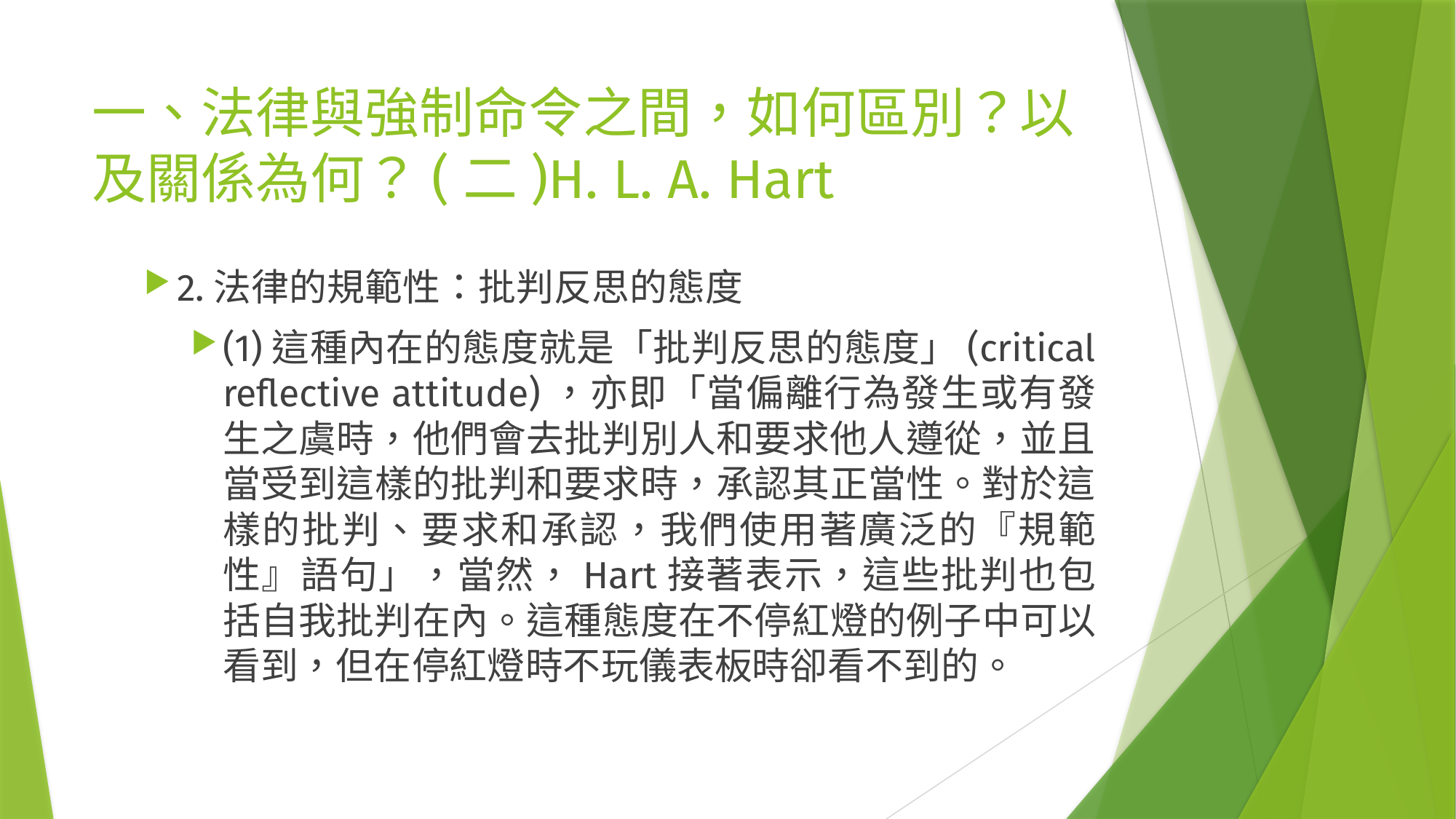

# 一、法律與強制命令之間，如何區別？以及關係為何？(二)H. L. A. Hart
2.法律的規範性：批判反思的態度
(1)這種內在的態度就是「批判反思的態度」(critical reflective attitude)，亦即「當偏離行為發生或有發生之虞時，他們會去批判別人和要求他人遵從，並且當受到這樣的批判和要求時，承認其正當性。對於這樣的批判、要求和承認，我們使用著廣泛的『規範性』語句」，當然，Hart接著表示，這些批判也包括自我批判在內。這種態度在不停紅燈的例子中可以看到，但在停紅燈時不玩儀表板時卻看不到的。